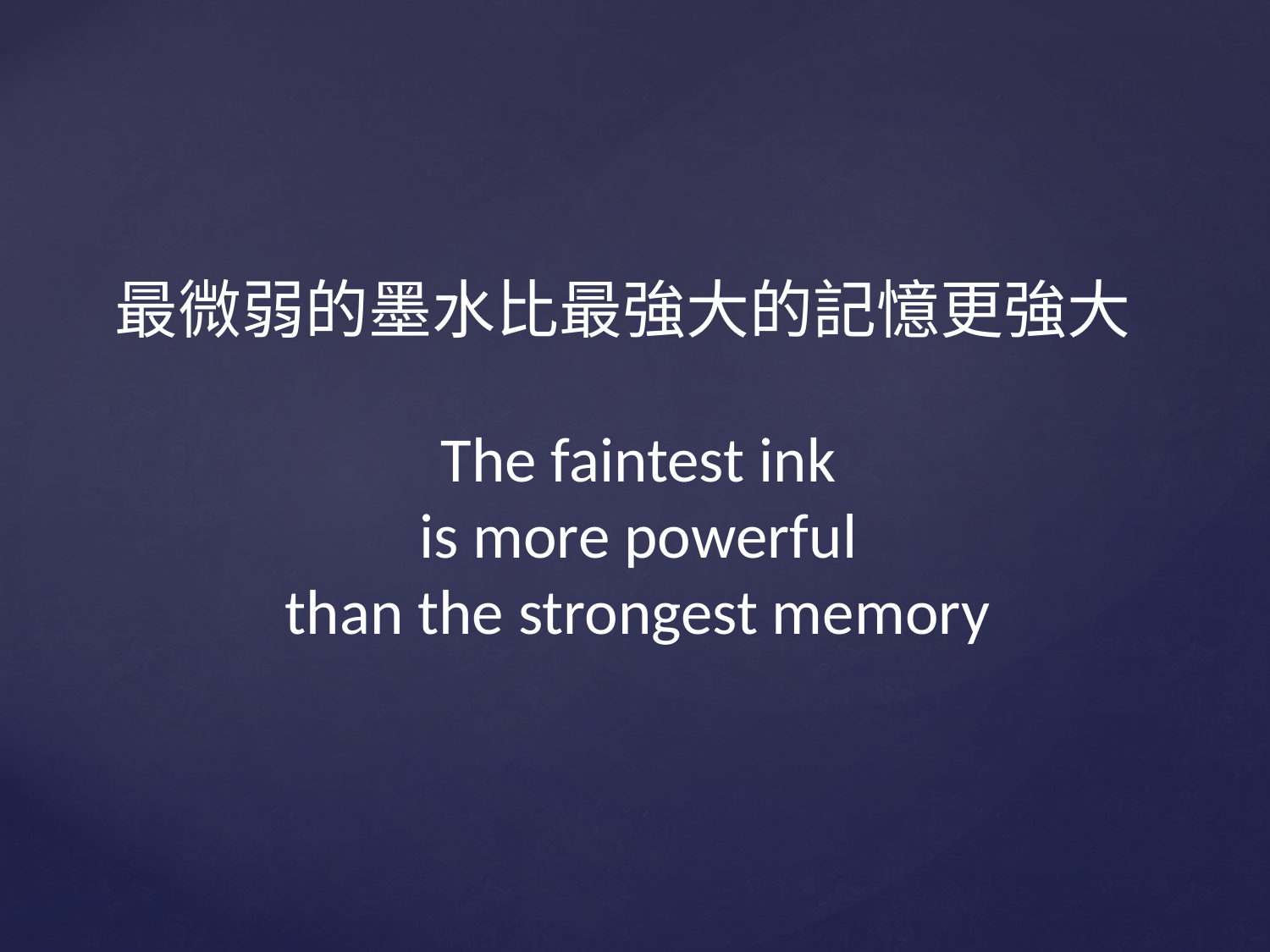

# 最微弱的墨水比最強大的記憶更強大
The faintest ink
is more powerful
than the strongest memory